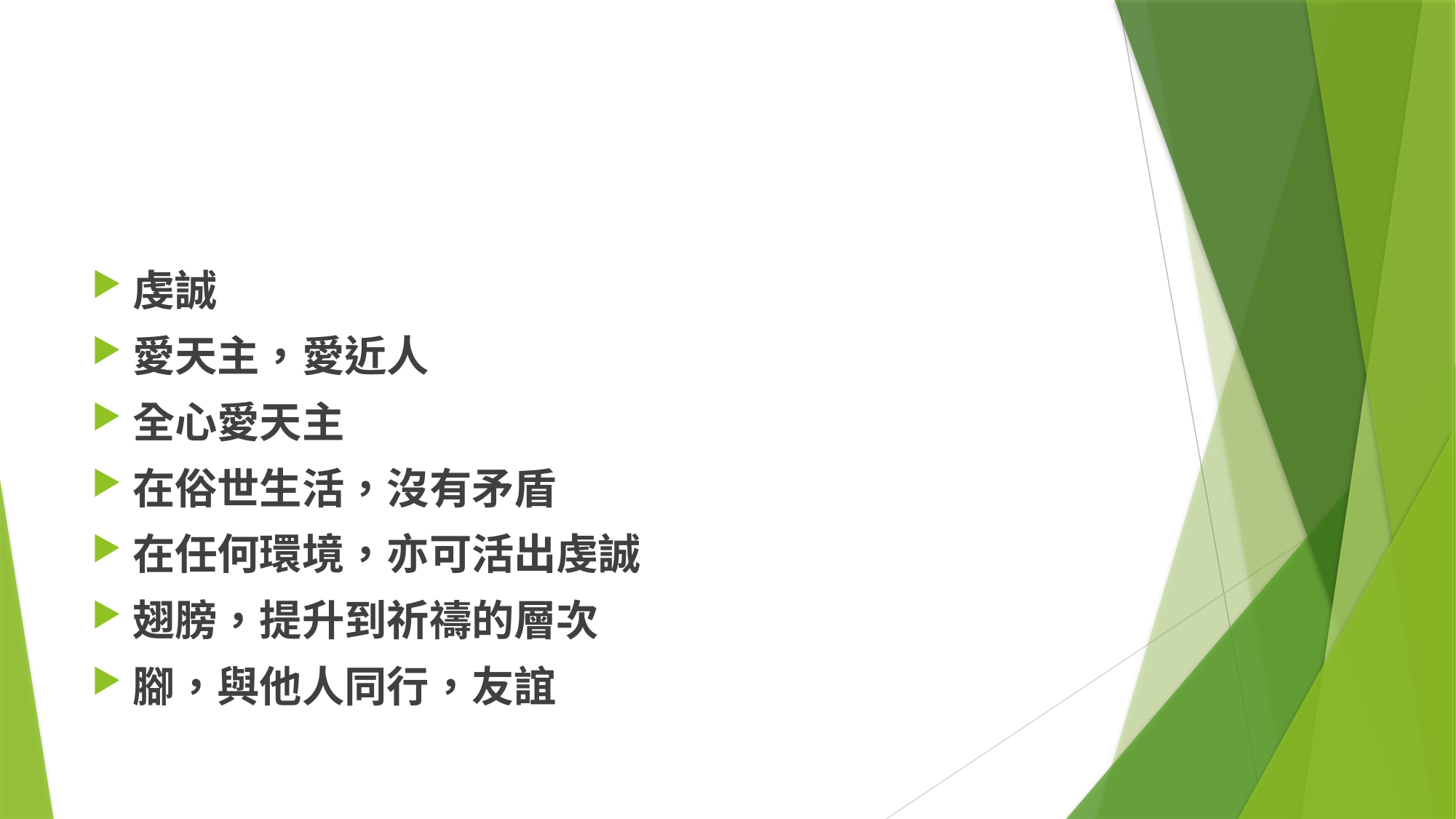

#
虔誠
愛天主，愛近人
全心愛天主
在俗世生活，沒有矛盾
在任何環境，亦可活出虔誠
翅膀，提升到祈禱的層次
腳，與他人同行，友誼